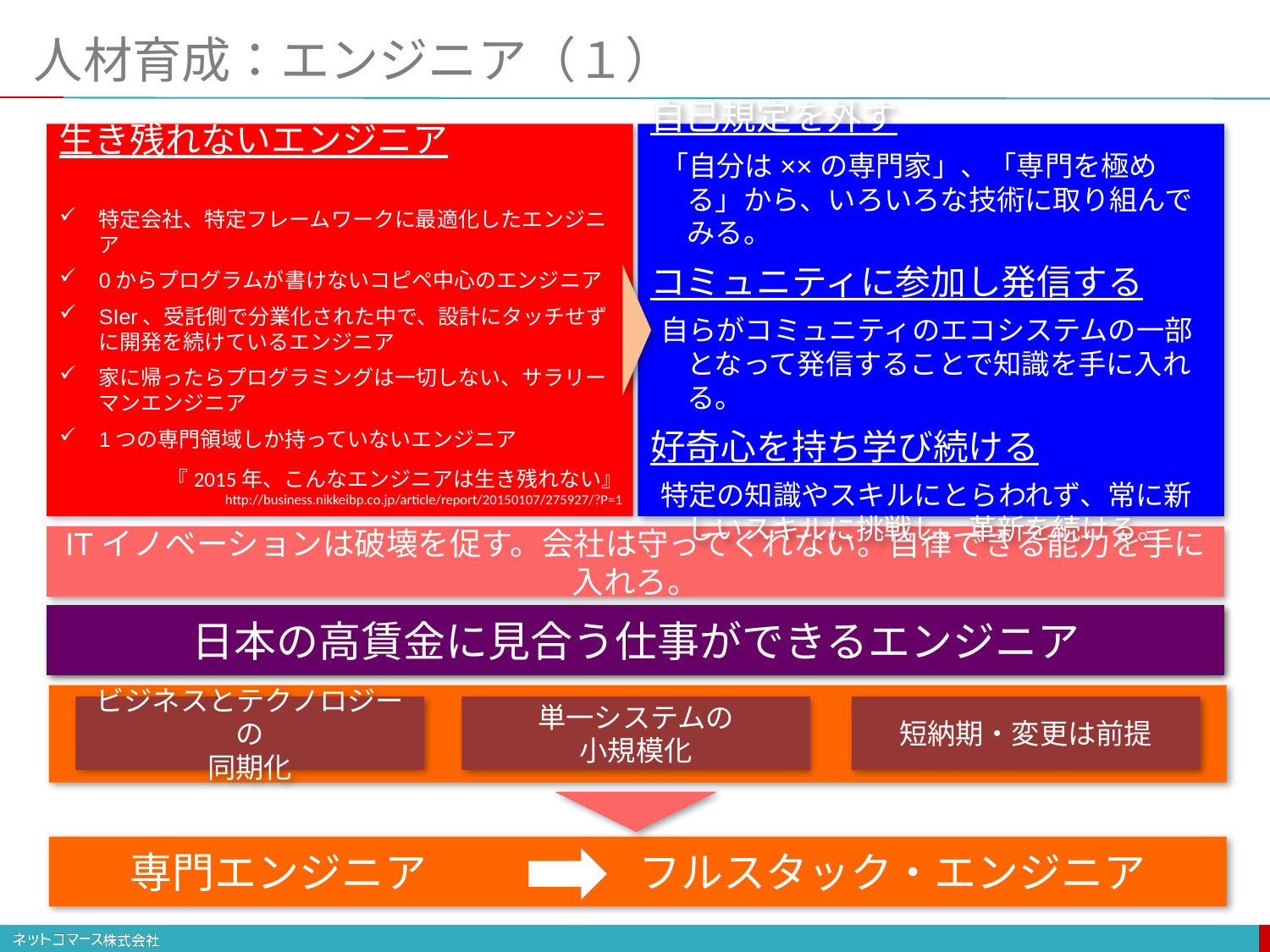

# 人材育成：エンジニア（１）
生き残れないエンジニア

特定会社、特定フレームワークに最適化したエンジニア
0からプログラムが書けないコピペ中心のエンジニア
SIer、受託側で分業化された中で、設計にタッチせずに開発を続けているエンジニア
家に帰ったらプログラミングは一切しない、サラリーマンエンジニア
1つの専門領域しか持っていないエンジニア

『2015年、こんなエンジニアは生き残れない』
http://business.nikkeibp.co.jp/article/report/20150107/275927/?P=1
自己規定を外す
「自分は××の専門家」、「専門を極める」から、いろいろな技術に取り組んでみる。
コミュニティに参加し発信する
自らがコミュニティのエコシステムの一部となって発信することで知識を手に入れる。
好奇心を持ち学び続ける
特定の知識やスキルにとらわれず、常に新しいスキルに挑戦し、革新を続ける。

ITイノベーションは破壊を促す。会社は守ってくれない。自律できる能力を手に入れろ。
日本の高賃金に見合う仕事ができるエンジニア
日本の高賃金に見合う仕事ができるエンジニア

ビジネスとテクノロジーの
同期化
単一システムの
小規模化
短納期・変更は前提

専門エンジニア　　　　　フルスタック・エンジニア